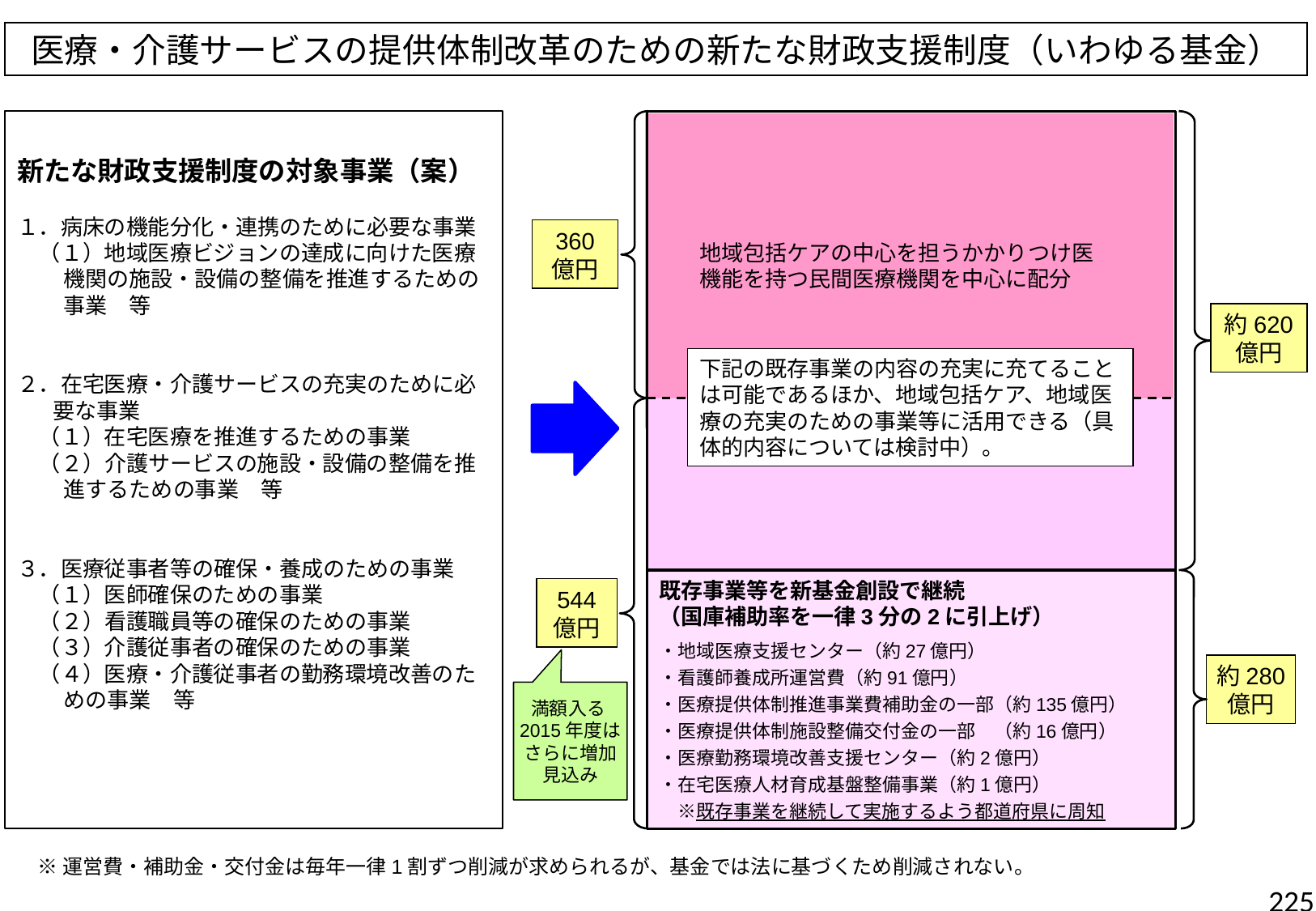

医療・介護サービスの提供体制改革のための新たな財政支援制度（いわゆる基金）

新たな財政支援制度の対象事業（案）
１．病床の機能分化・連携のために必要な事業
　（１）地域医療ビジョンの達成に向けた医療機関の施設・設備の整備を推進するための事業　等

２．在宅医療・介護サービスの充実のために必要な事業
　（１）在宅医療を推進するための事業
　（２）介護サービスの施設・設備の整備を推進するための事業　等

３．医療従事者等の確保・養成のための事業
　（１）医師確保のための事業
　（２）看護職員等の確保のための事業
　（３）介護従事者の確保のための事業
　（４）医療・介護従事者の勤務環境改善のための事業　等
360
億円
地域包括ケアの中心を担うかかりつけ医機能を持つ民間医療機関を中心に配分
約620
億円
下記の既存事業の内容の充実に充てることは可能であるほか、地域包括ケア、地域医療の充実のための事業等に活用できる（具体的内容については検討中）。

既存事業等を新基金創設で継続
（国庫補助率を一律3分の2に引上げ）
・地域医療支援センター（約27億円）
・看護師養成所運営費（約91億円）
・医療提供体制推進事業費補助金の一部（約135億円）
・医療提供体制施設整備交付金の一部　（約16億円）
・医療勤務環境改善支援センター（約2億円）
・在宅医療人材育成基盤整備事業（約1億円）
　※既存事業を継続して実施するよう都道府県に周知

544
億円
約280
億円
満額入る2015年度は
さらに増加
見込み
※運営費・補助金・交付金は毎年一律1割ずつ削減が求められるが、基金では法に基づくため削減されない。
225